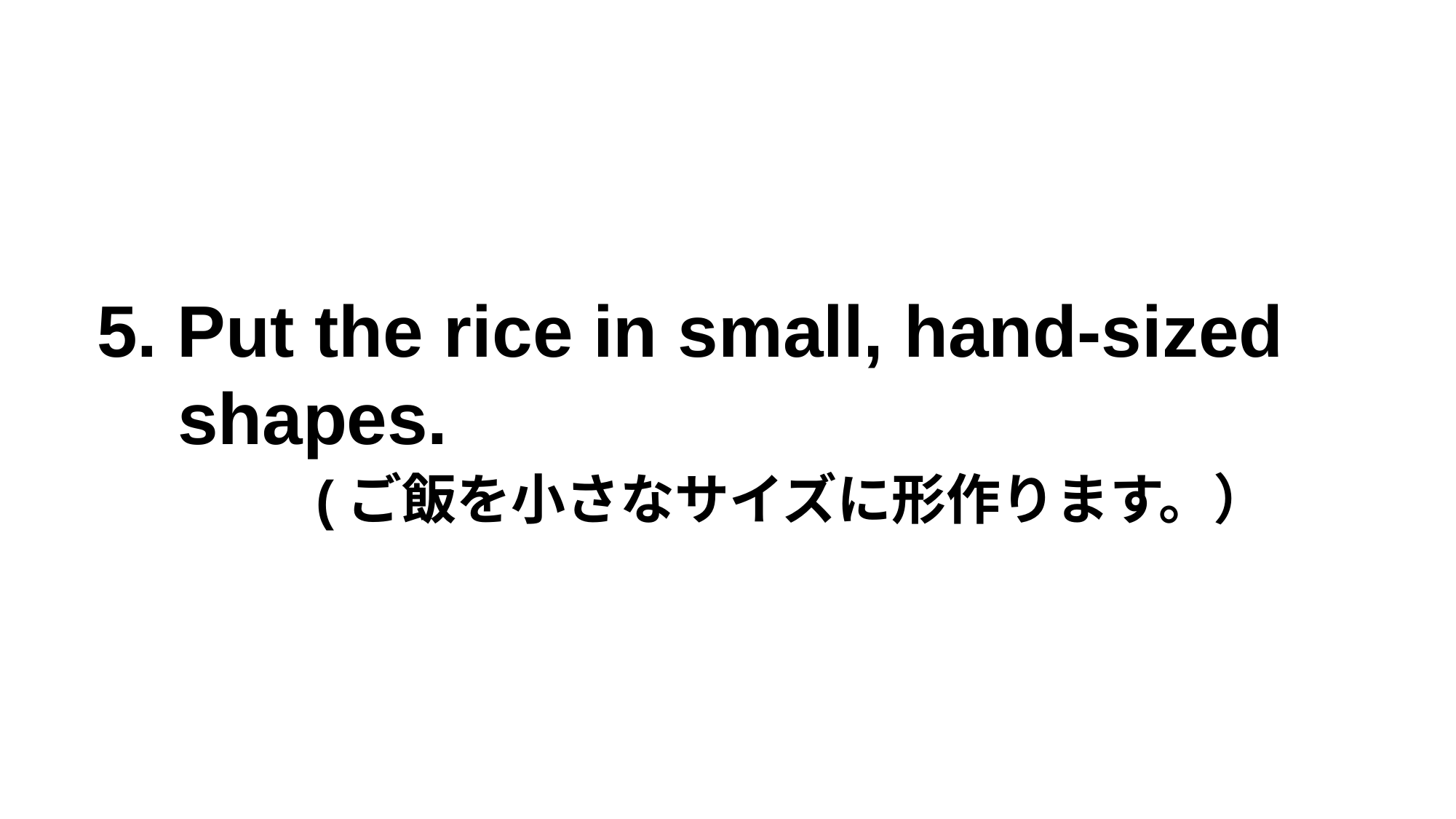

5. Put the rice in small, hand-sized
    shapes.
     　　(ご飯を小さなサイズに形作ります。）